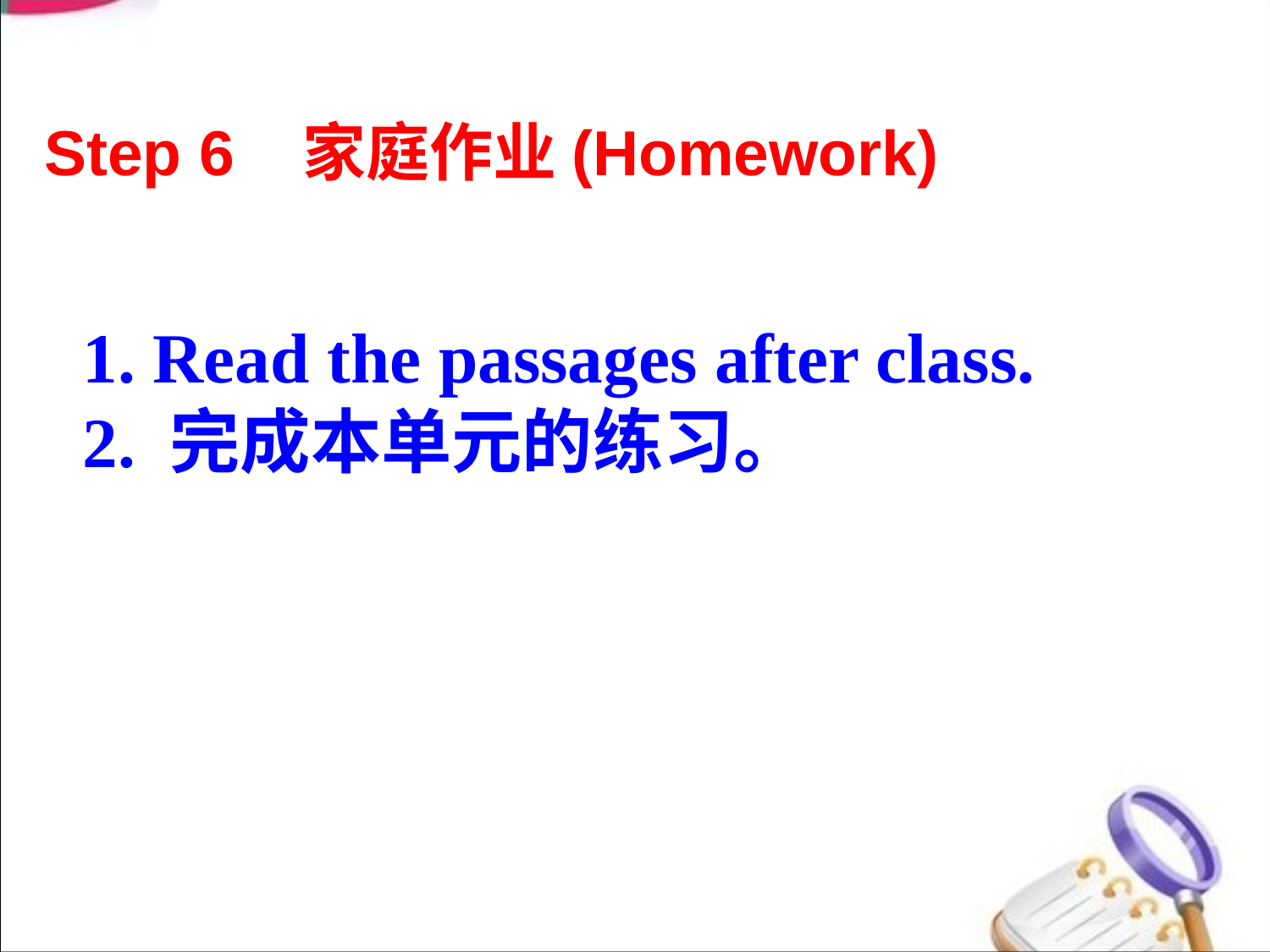

Step 6   家庭作业(Homework)
    1. Read the passages after class.
    2. 完成本单元的练习。